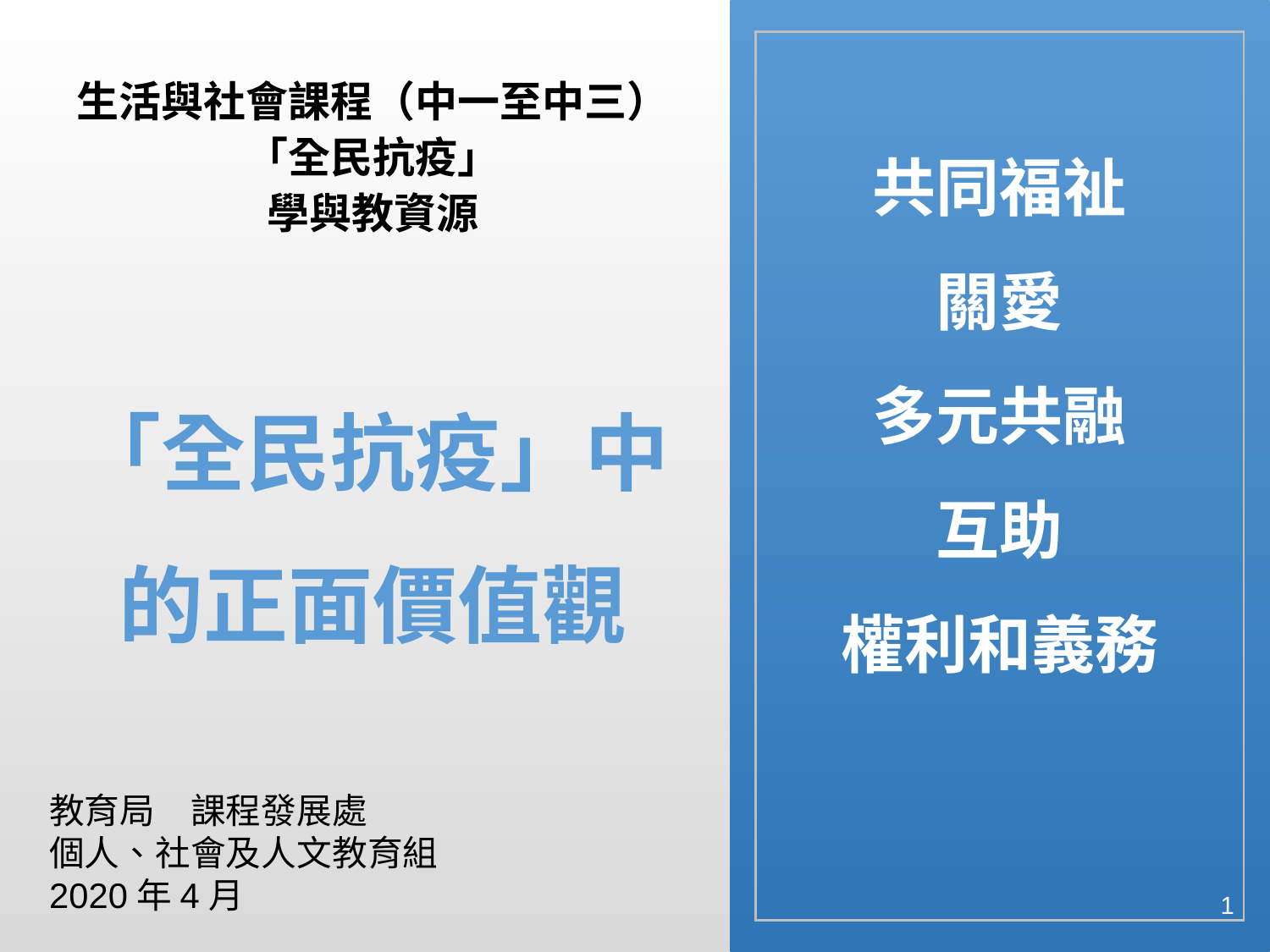

生活與社會課程（中一至中三）「全民抗疫」
學與教資源

「全民抗疫」中的正面價值觀

# 共同福祉 關愛 多元共融 互助 權利和義務
教育局　課程發展處
個人、社會及人文教育組
2020年4月
1